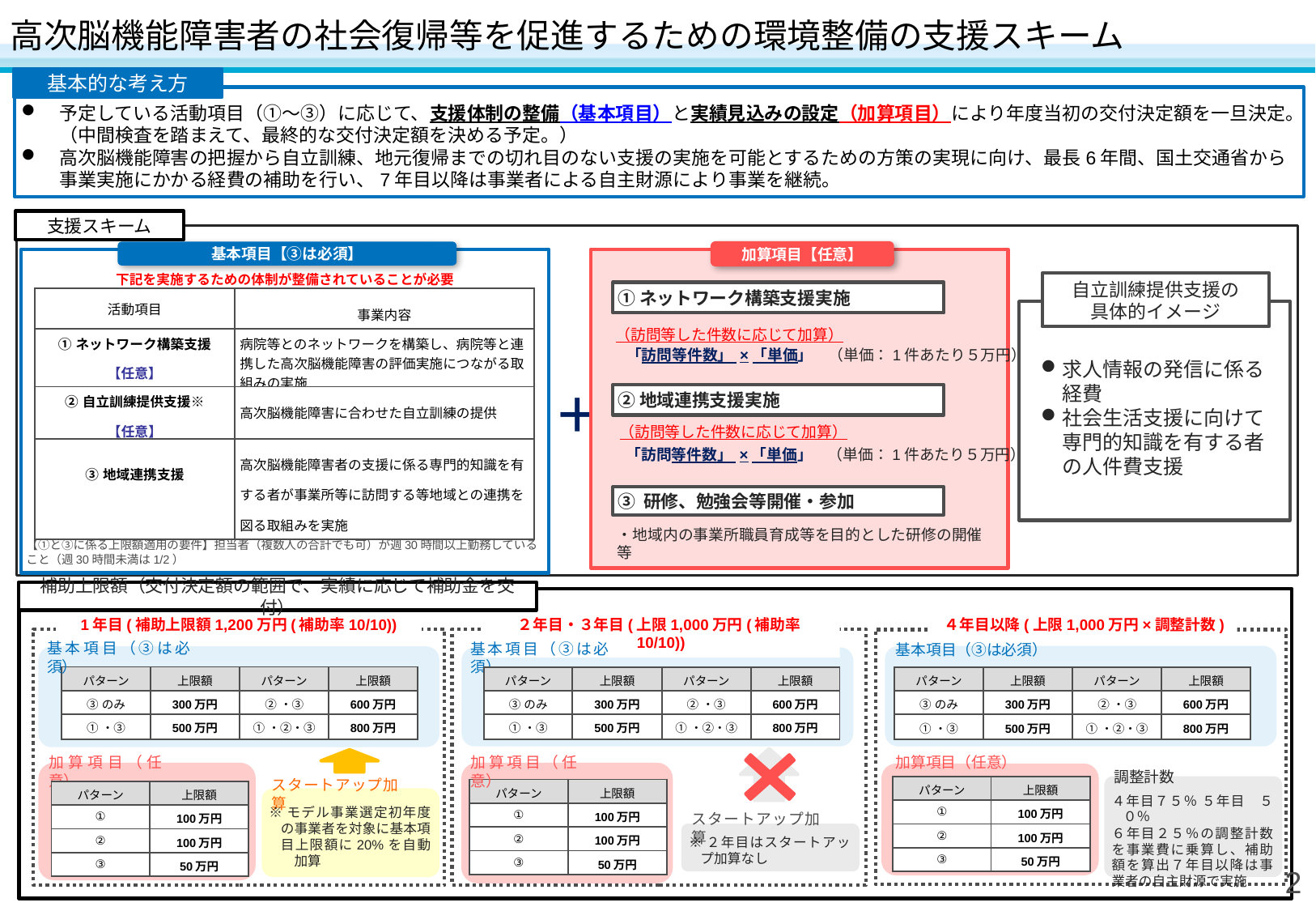

# 高次脳機能障害者の社会復帰等を促進するための環境整備の支援スキーム
基本的な考え方

予定している活動項目（①～③）に応じて、支援体制の整備（基本項目）と実績見込みの設定（加算項目）により年度当初の交付決定額を一旦決定。（中間検査を踏まえて、最終的な交付決定額を決める予定。）
高次脳機能障害の把握から自立訓練、地元復帰までの切れ目のない支援の実施を可能とするための方策の実現に向け、最長6年間、国土交通省から事業実施にかかる経費の補助を行い、7年目以降は事業者による自主財源により事業を継続。
支援スキーム

基本項目【③は必須】
加算項目【任意】

下記を実施するための体制が整備されていることが必要
自立訓練提供支援の
具体的イメージ
①ネットワーク構築支援実施
| 活動項目 | 事業内容 |
| --- | --- |
| ①ネットワーク構築支援 【任意】 | 病院等とのネットワークを構築し、病院等と連携した高次脳機能障害の評価実施につながる取組みの実施 |
| ②自立訓練提供支援※ 【任意】 | 高次脳機能障害に合わせた自立訓練の提供 |
| ③地域連携支援 【必須】 | 高次脳機能障害者の支援に係る専門的知識を有する者が事業所等に訪問する等地域との連携を図る取組みを実施 |

（訪問等した件数に応じて加算）
「訪問等件数」 ×「単価」　（単価：1件あたり５万円）
求人情報の発信に係る経費
社会生活支援に向けて専門的知識を有する者の人件費支援
＋
②地域連携支援実施
（訪問等した件数に応じて加算）
「訪問等件数」 ×「単価」　（単価：1件あたり５万円）
③ 研修、勉強会等開催・参加
・地域内の事業所職員育成等を目的とした研修の開催等
【①と③に係る上限額適用の要件】担当者（複数人の合計でも可）が週30時間以上勤務していること（週30時間未満は1/2）
補助上限額（交付決定額の範囲で、実績に応じて補助金を交付）

1年目(補助上限額1,200万円(補助率10/10))
２年目・３年目(上限1,000万円(補助率10/10))
４年目以降(上限1,000万円×調整計数)

基本項目（③は必須）
基本項目（③は必須）
基本項目（③は必須）

| パターン | 上限額 | パターン | 上限額 |
| --- | --- | --- | --- |
| ③のみ | 300万円 | ②・③ | 600万円 |
| ①・③ | 500万円 | ①・②・③ | 800万円 |
| パターン | 上限額 | パターン | 上限額 |
| --- | --- | --- | --- |
| ③のみ | 300万円 | ②・③ | 600万円 |
| ①・③ | 500万円 | ①・②・③ | 800万円 |
| パターン | 上限額 | パターン | 上限額 |
| --- | --- | --- | --- |
| ③のみ | 300万円 | ②・③ | 600万円 |
| ①・③ | 500万円 | ①・②・③ | 800万円 |

加算項目（任意）
加算項目（任意）
加算項目（任意）

調整計数

スタートアップ加算

| パターン | 上限額 |
| --- | --- |
| ① | 100万円 |
| ② | 100万円 |
| ③ | 50万円 |
| パターン | 上限額 |
| --- | --- |
| ① | 100万円 |
| ② | 100万円 |
| ③ | 50万円 |
| パターン | 上限額 |
| --- | --- |
| ① | 100万円 |
| ② | 100万円 |
| ③ | 50万円 |
４年目７５％ ５年目　５０％
６年目２５％の調整計数を事業費に乗算し、補助額を算出７年目以降は事業者の自主財源で実施

※モデル事業選定初年度の事業者を対象に基本項目上限額に20%を自動　加算
スタートアップ加算

※２年目はスタートアップ加算なし
2